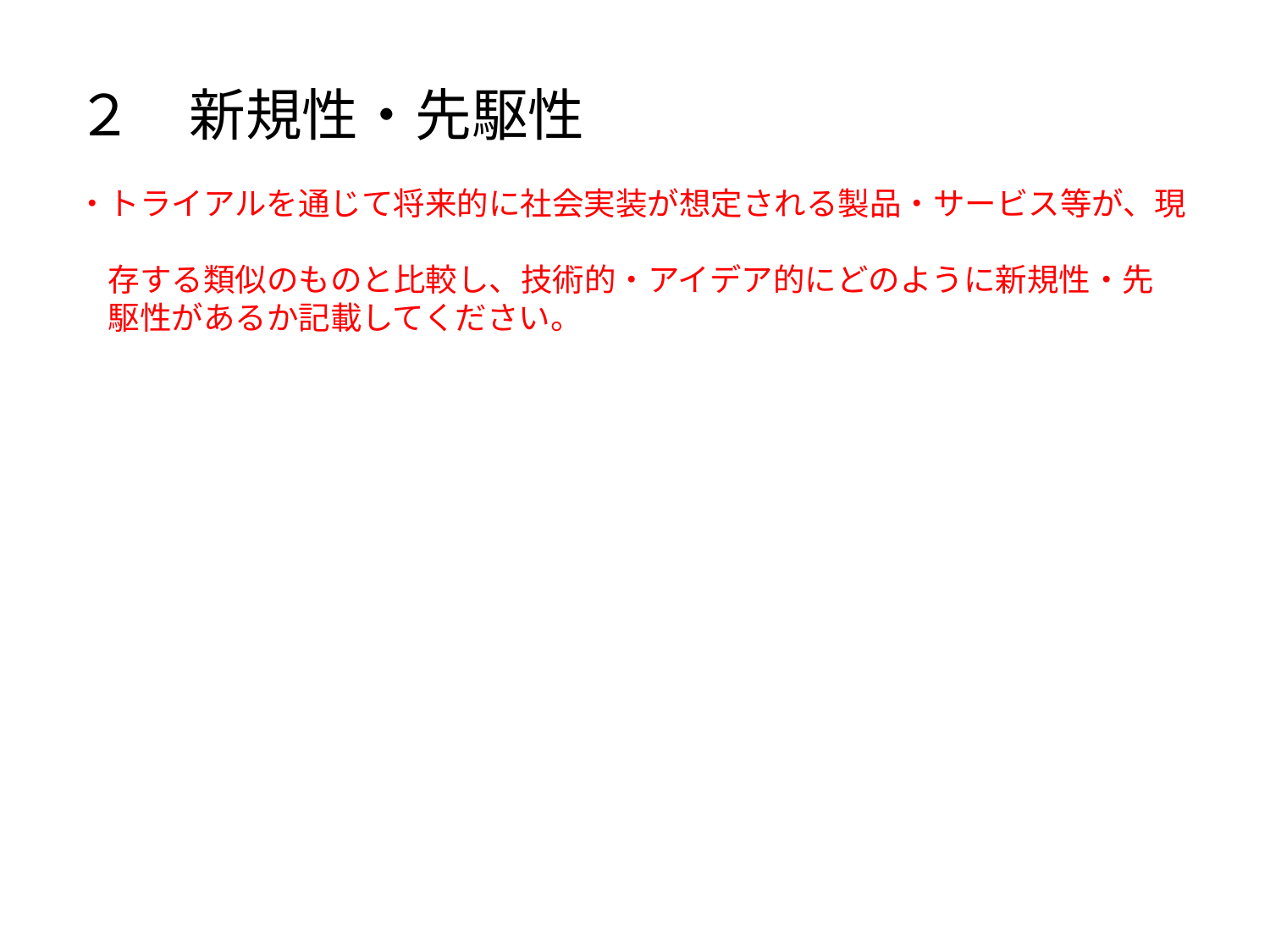

２　新規性・先駆性
・トライアルを通じて将来的に社会実装が想定される製品・サービス等が、現
　存する類似のものと比較し、技術的・アイデア的にどのように新規性・先
　駆性があるか記載してください。